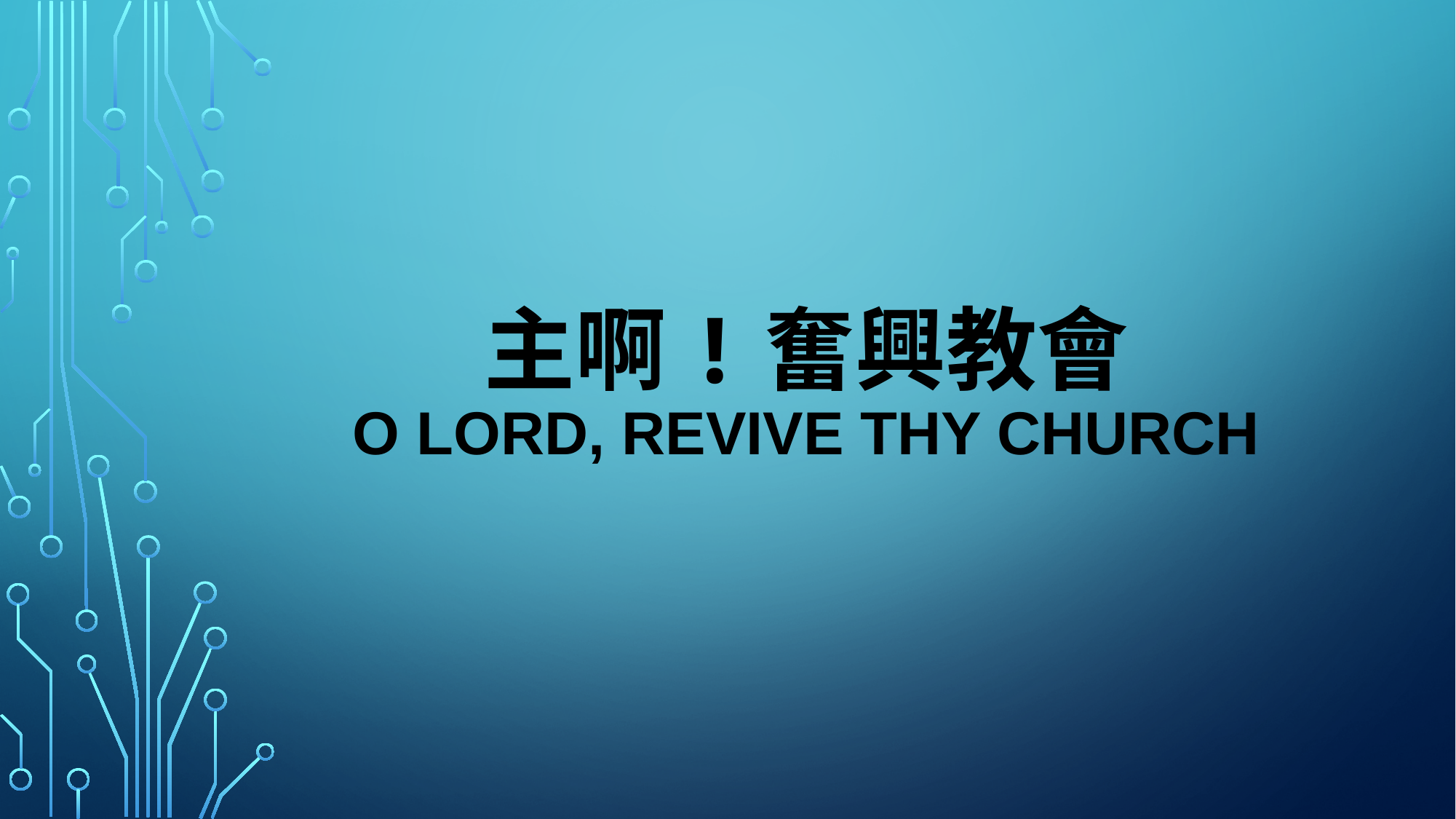

# 主啊!奮興教會 O Lord, Revive Thy church